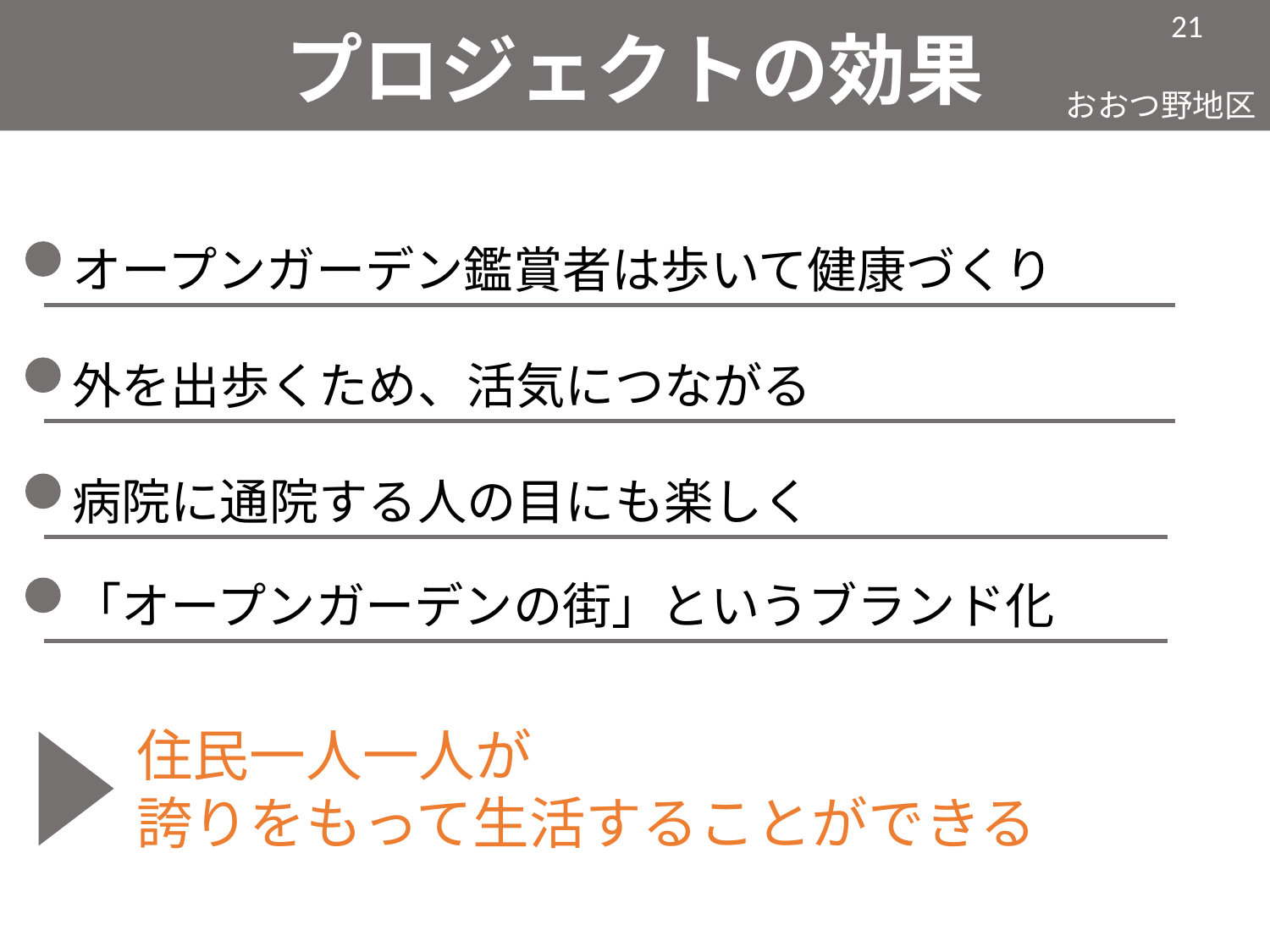

プロジェクトの効果
オープンガーデン鑑賞者は歩いて健康づくり

外を出歩くため、活気につながる

病院に通院する人の目にも楽しく

「オープンガーデンの街」というブランド化

住民一人一人が
誇りをもって生活することができる